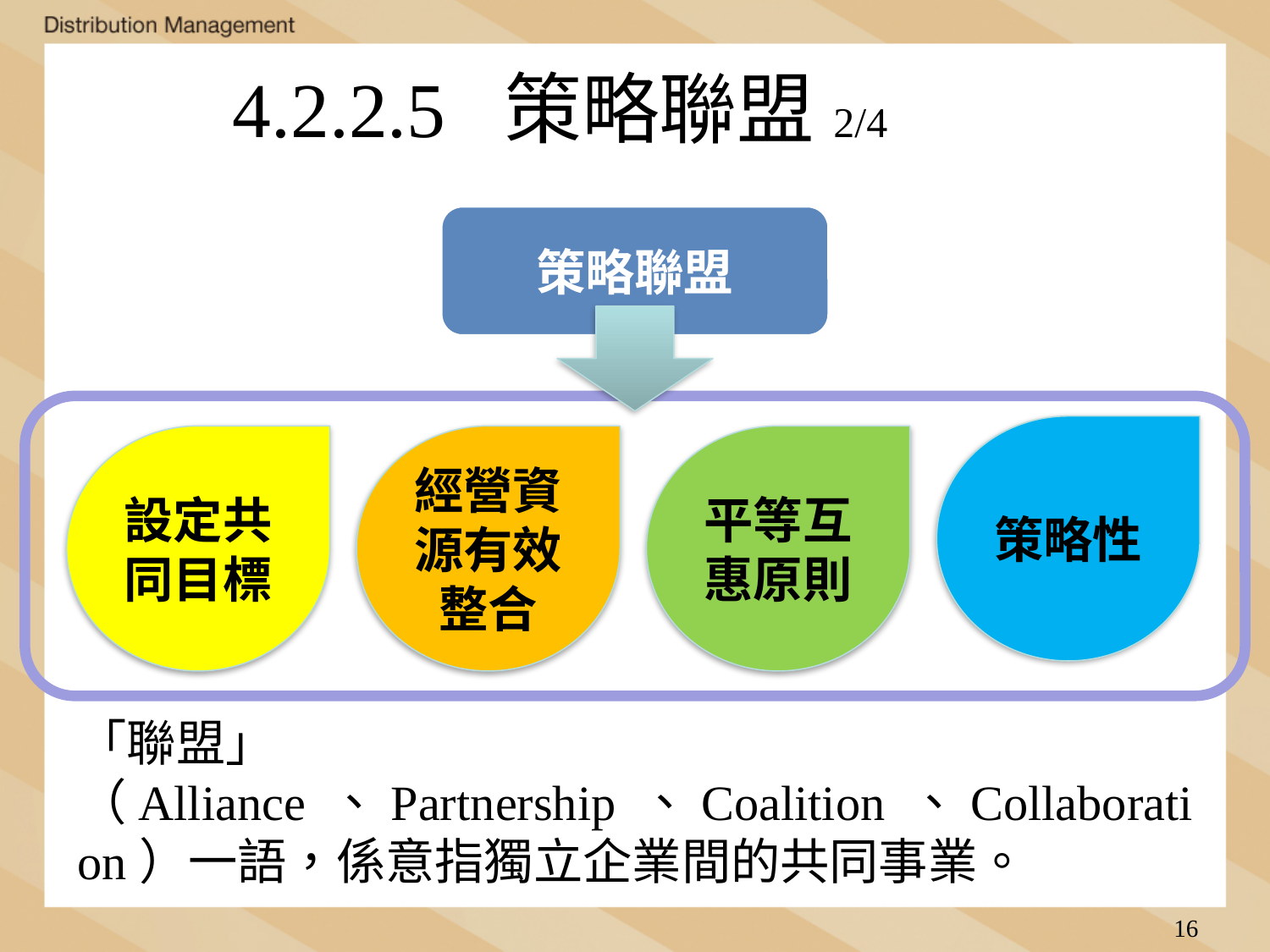

# 4.2.2.5  策略聯盟2/4
策略聯盟

策略性
設定共同目標
經營資源有效整合
平等互惠原則
「聯盟」（Alliance 、Partnership 、Coalition 、Collaboration）一語，係意指獨立企業間的共同事業。
16